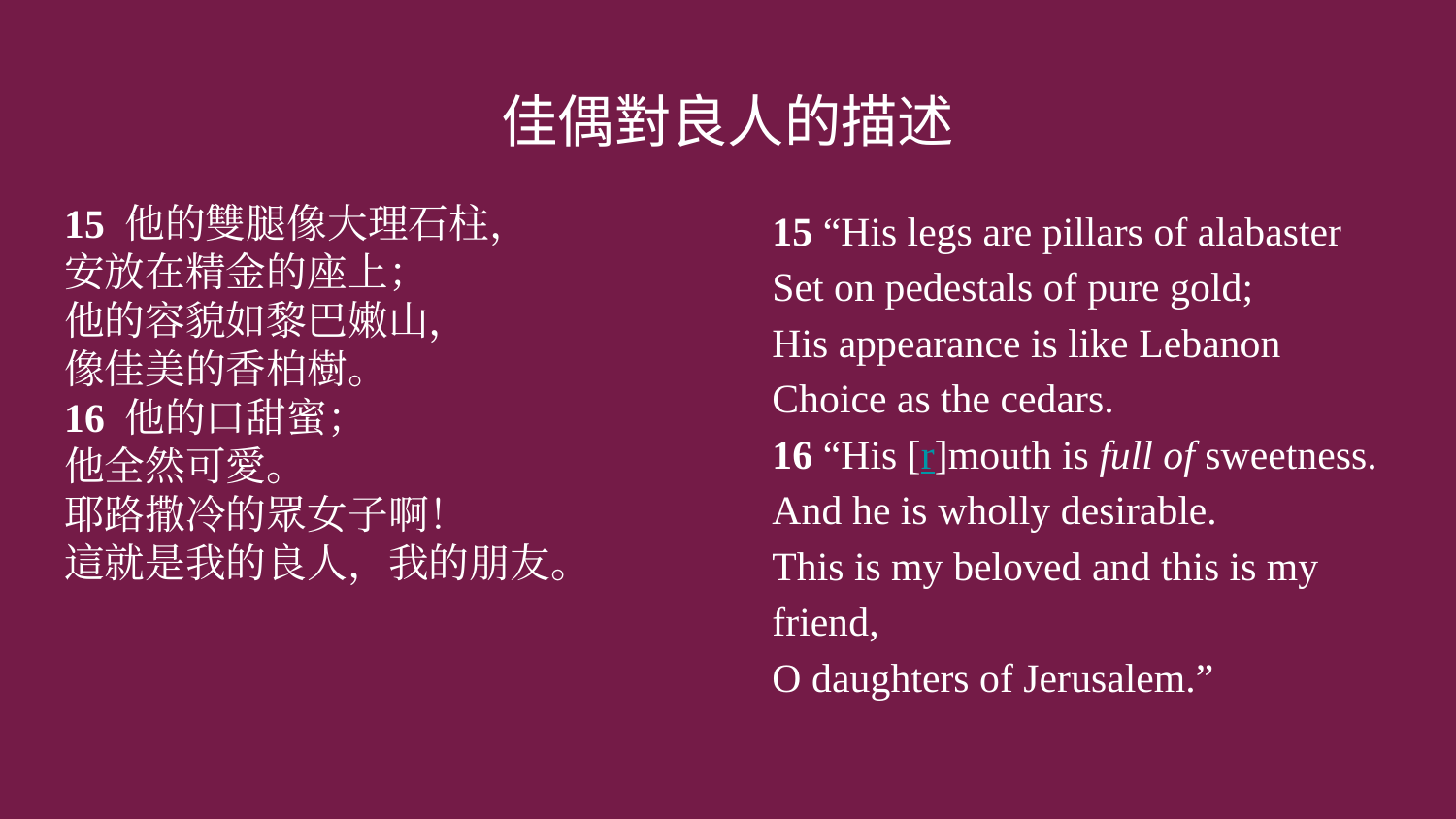

# 佳偶對良人的描述
15 他的雙腿像大理石柱，
安放在精金的座上；
他的容貌如黎巴嫩山，
像佳美的香柏樹。
16 他的口甜蜜；
他全然可愛。
耶路撒冷的眾女子啊！
這就是我的良人，我的朋友。

15 “His legs are pillars of alabaster
Set on pedestals of pure gold;
His appearance is like Lebanon
Choice as the cedars.
16 “His [r]mouth is full of sweetness.
And he is wholly desirable.
This is my beloved and this is my friend,
O daughters of Jerusalem.”